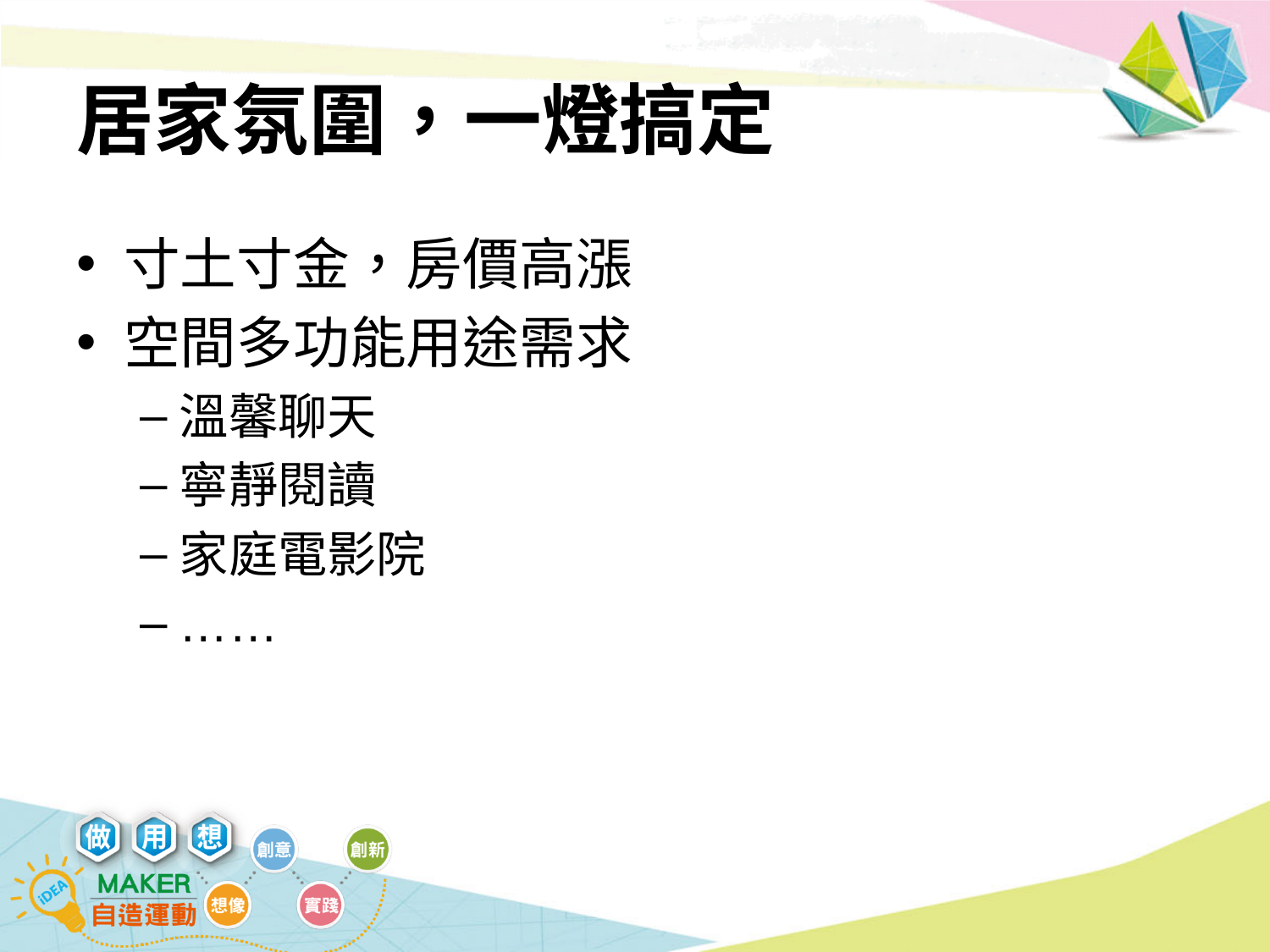

# 居家氛圍，一燈搞定
寸土寸金，房價高漲
空間多功能用途需求
溫馨聊天
寧靜閱讀
家庭電影院
……